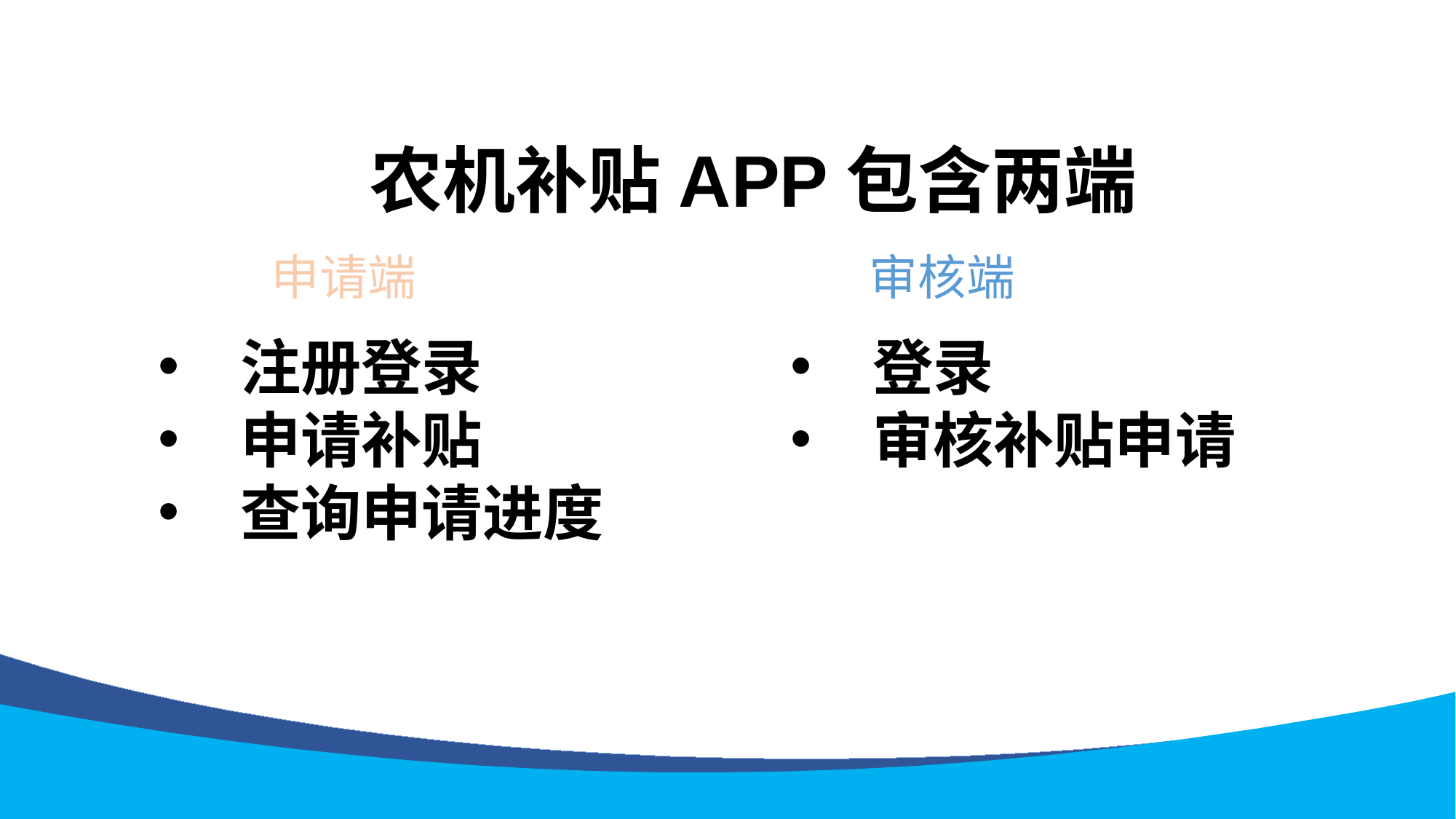

农机补贴APP包含两端
申请端
审核端
注册登录
申请补贴
查询申请进度
登录
审核补贴申请